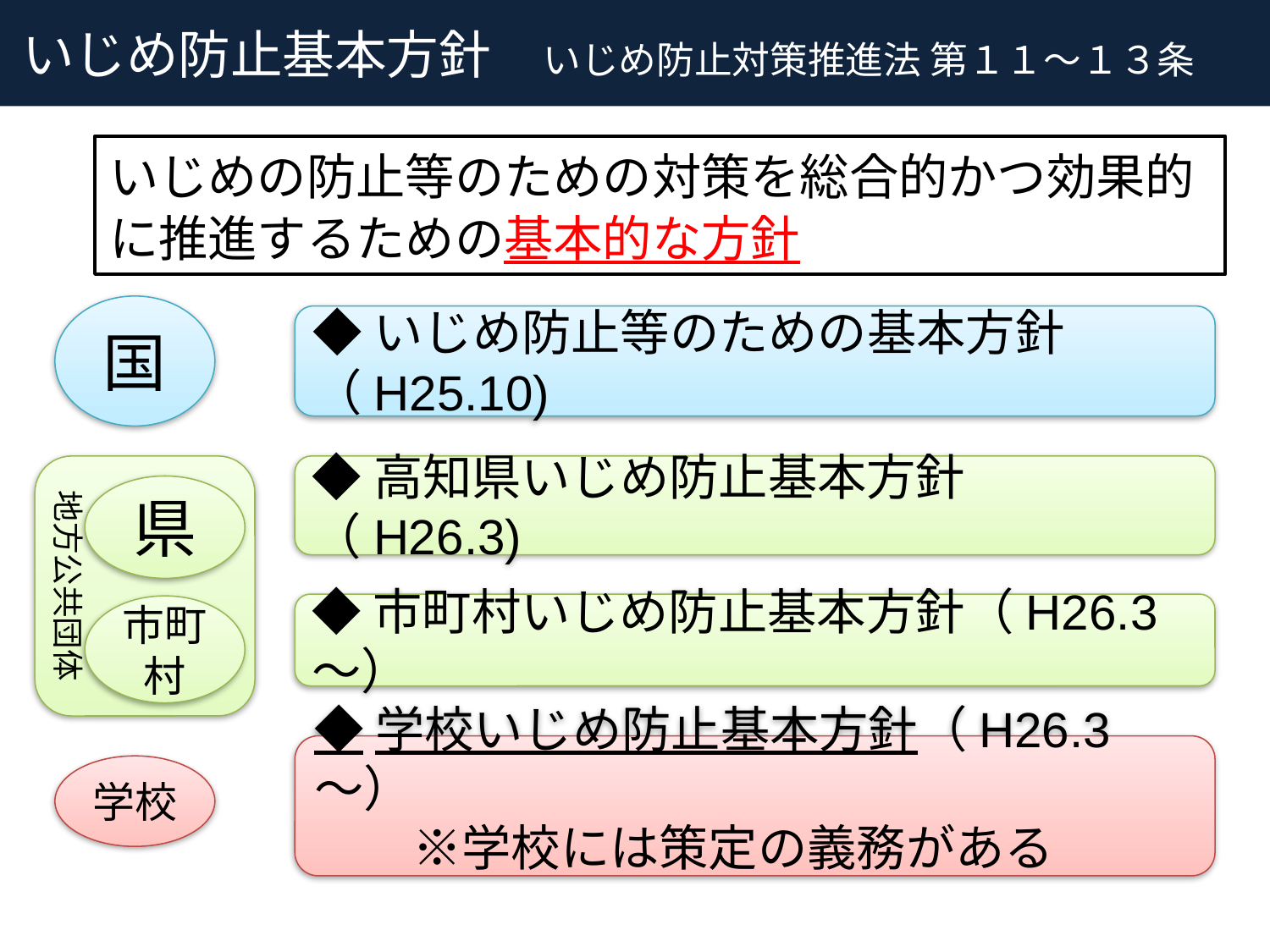

いじめ防止基本方針　いじめ防止対策推進法 第１１～１３条
いじめの防止等のための対策を総合的かつ効果的に推進するための基本的な方針
国
◆いじめ防止等のための基本方針（H25.10)

地方公共団体
◆高知県いじめ防止基本方針（H26.3)
県
◆市町村いじめ防止基本方針（H26.3～）
市町村
◆学校いじめ防止基本方針（H26.3～）
　　※学校には策定の義務がある
学校